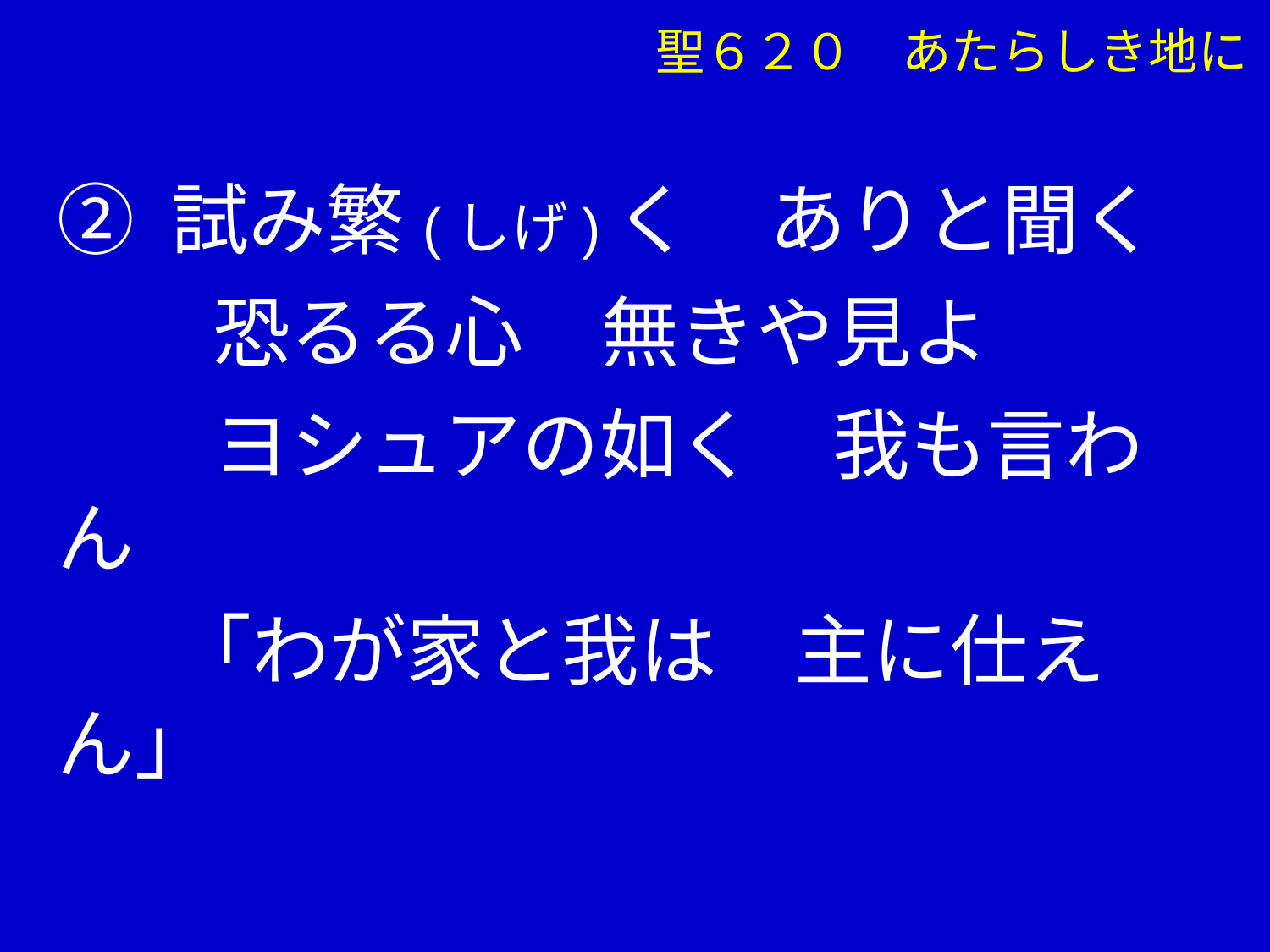

聖６２０　あたらしき地に
② 試み繁(しげ)く　ありと聞く
　　恐るる心　無きや見よ
　　ヨシュアの如く　我も言わん
　　｢わが家と我は　主に仕えん｣